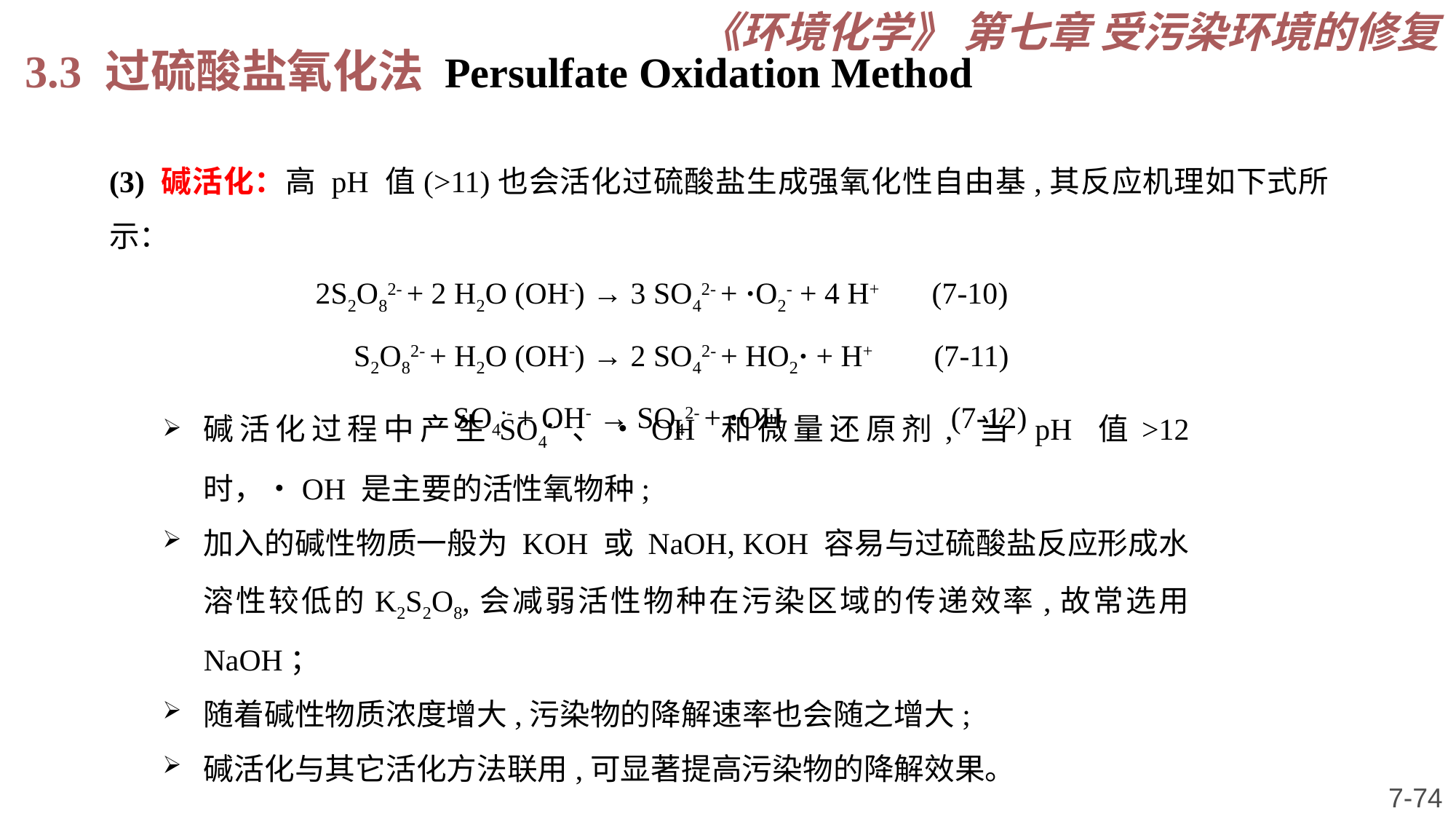

《环境化学》 第七章 受污染环境的修复
3.3 过硫酸盐氧化法 Persulfate Oxidation Method
(3) 碱活化：高 pH 值(>11)也会活化过硫酸盐生成强氧化性自由基,其反应机理如下式所示：
                           2S2O82- + 2 H2O (OH-) → 3 SO42- + ·O2- + 4 H+            (7-10)
                                S2O82- + H2O (OH-) → 2 SO42- + HO2· + H+              (7-11)
                                             SO4·- + OH- → SO42- + ·OH                      (7-12)
碱活化过程中产生SO4•-、•OH 和微量还原剂, 当 pH 值>12 时，•OH 是主要的活性氧物种;
加入的碱性物质一般为 KOH 或 NaOH, KOH 容易与过硫酸盐反应形成水溶性较低的K2S2O8,会减弱活性物种在污染区域的传递效率,故常选用 NaOH；
随着碱性物质浓度增大,污染物的降解速率也会随之增大;
碱活化与其它活化方法联用,可显著提高污染物的降解效果。
7-74